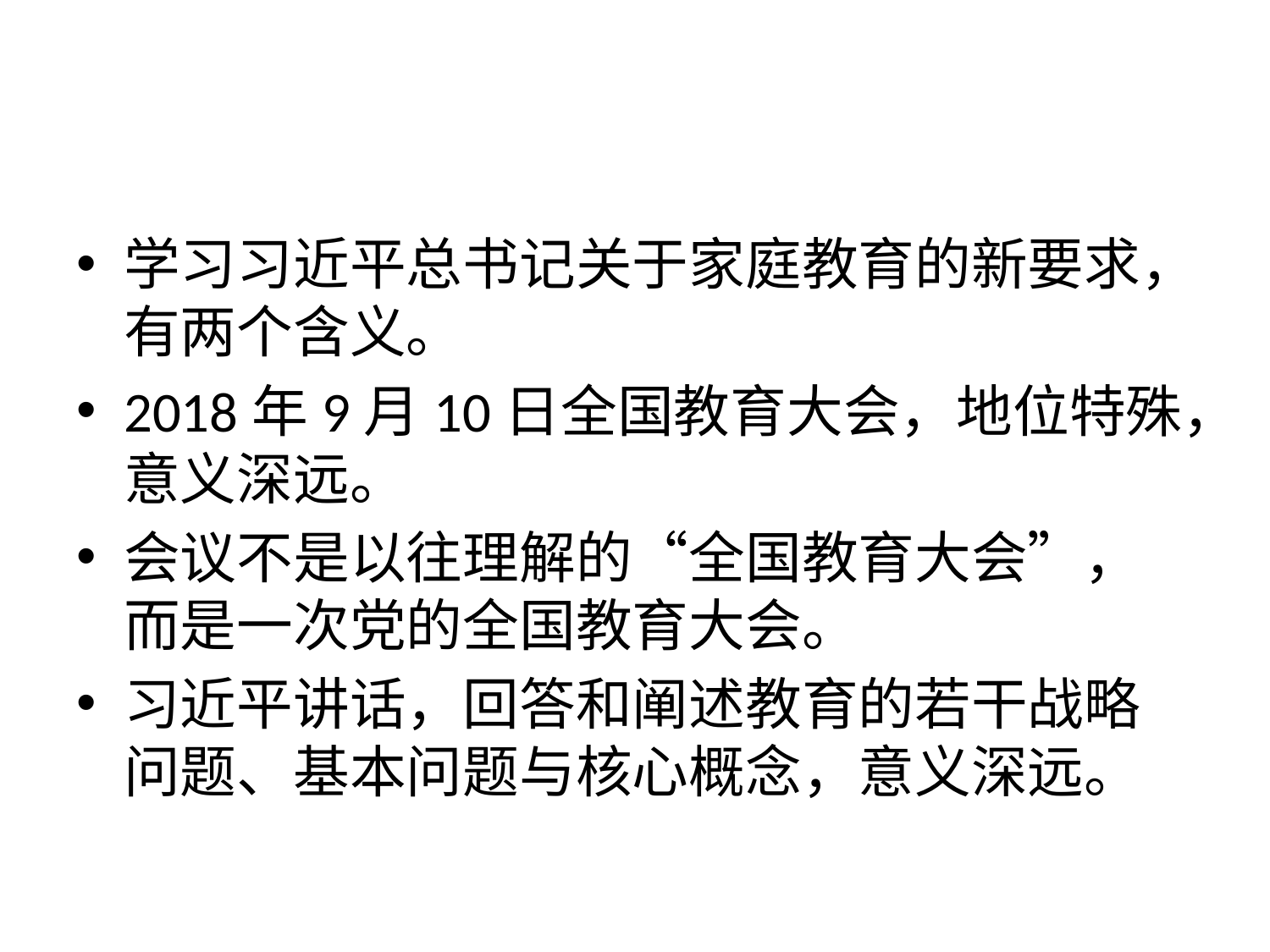

#
学习习近平总书记关于家庭教育的新要求，有两个含义。
2018年9月10日全国教育大会，地位特殊，意义深远。
会议不是以往理解的“全国教育大会”，而是一次党的全国教育大会。
习近平讲话，回答和阐述教育的若干战略问题、基本问题与核心概念，意义深远。